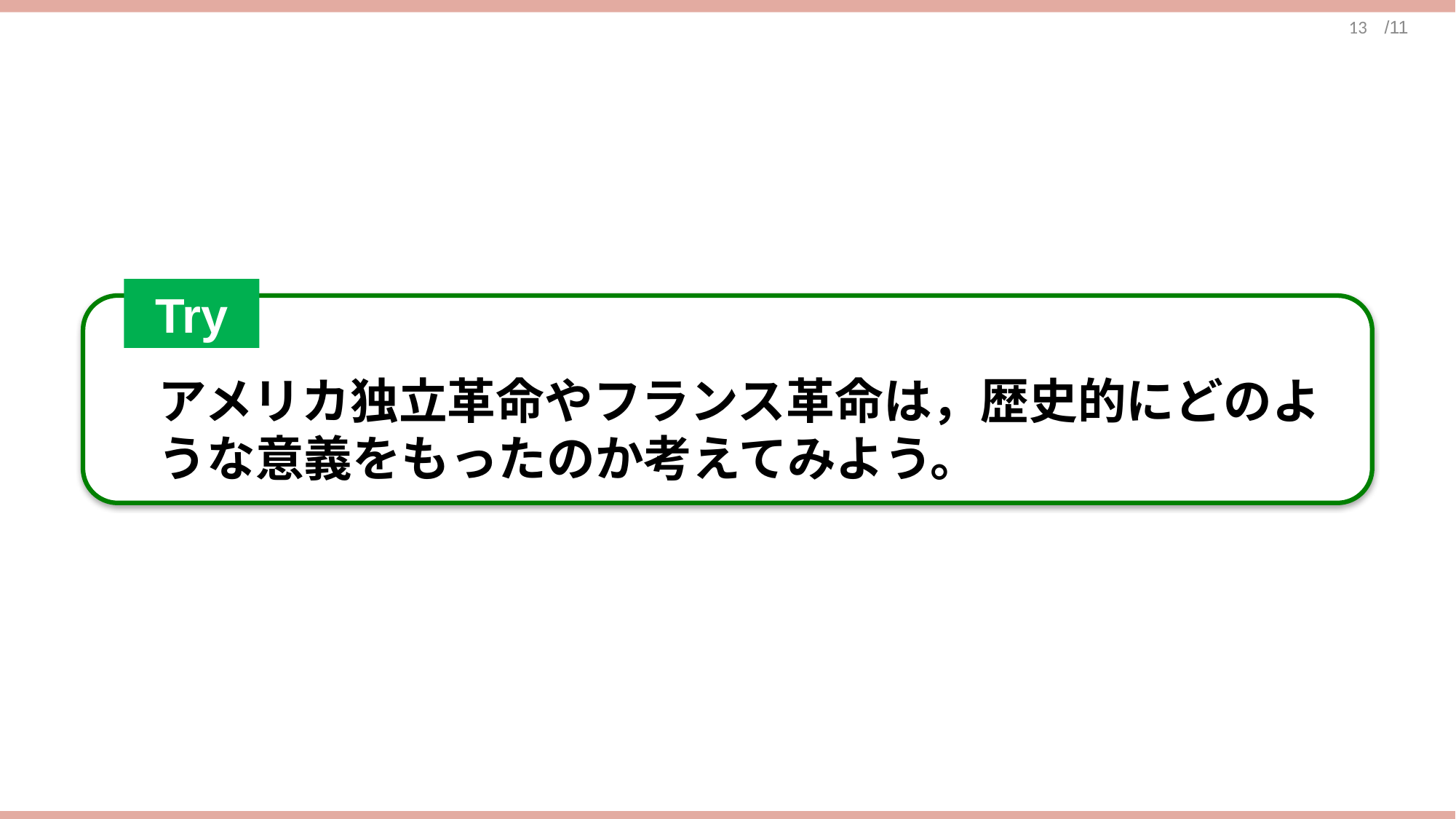

Try

アメリカ独立革命やフランス革命は，歴史的にどのような意義をもったのか考えてみよう。